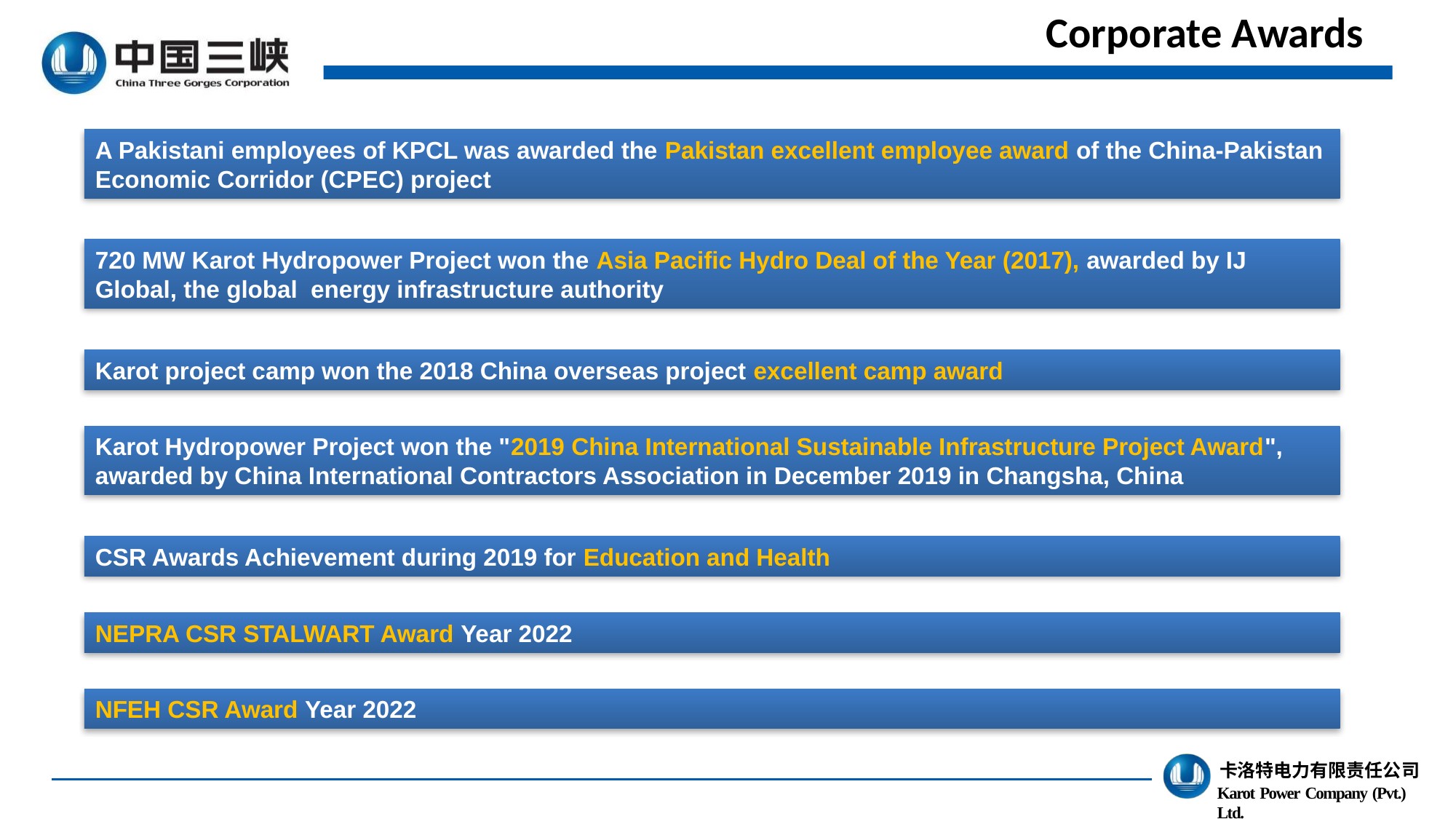

Corporate Awards

A Pakistani employees of KPCL was awarded the Pakistan excellent employee award of the China-Pakistan Economic Corridor (CPEC) project
720 MW Karot Hydropower Project won the Asia Pacific Hydro Deal of the Year (2017), awarded by IJ Global, the global  energy infrastructure authority
Karot project camp won the 2018 China overseas project excellent camp award
Karot Hydropower Project won the "2019 China International Sustainable Infrastructure Project Award", awarded by China International Contractors Association in December 2019 in Changsha, China
CSR Awards Achievement during 2019 for Education and Health
NEPRA CSR STALWART Award Year 2022
NFEH CSR Award Year 2022

卡洛特电力有限责任公司
Karot Power Company (Pvt.) Ltd.

Dam left abutment excavation               Dam right abutment excavation